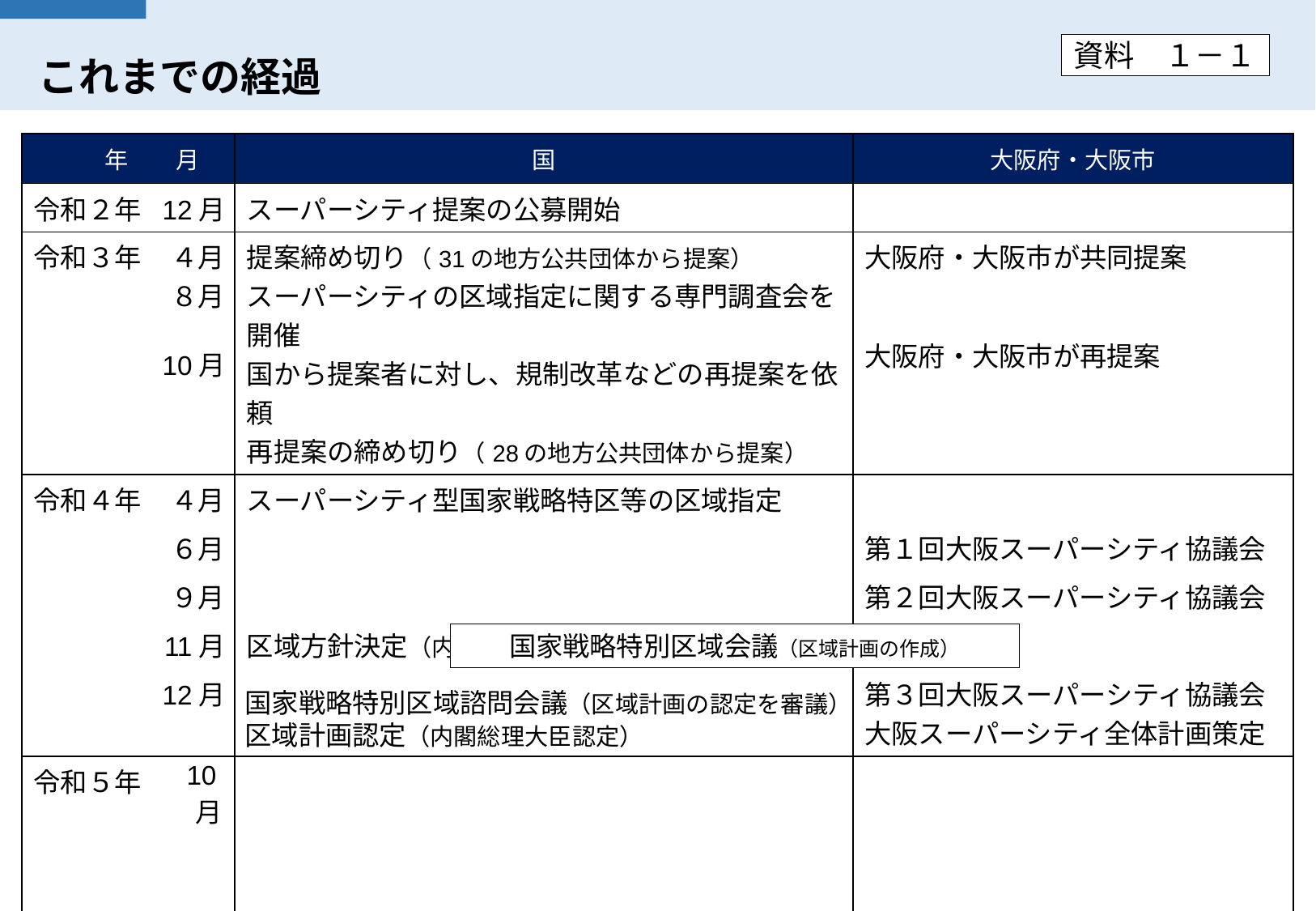

# これまでの経過

資料　１－１
| 年　　月 |  | 国 | 大阪府・大阪市 |
| --- | --- | --- | --- |
| 令和２年 | 12月 | スーパーシティ提案の公募開始 |  |
| 令和３年 | ４月 ８月 10月 | 提案締め切り（31の地方公共団体から提案） スーパーシティの区域指定に関する専門調査会を開催 国から提案者に対し、規制改革などの再提案を依頼 再提案の締め切り（28の地方公共団体から提案） | 大阪府・大阪市が共同提案 大阪府・大阪市が再提案 |
| 令和４年 | ４月 | スーパーシティ型国家戦略特区等の区域指定 |  |
|  | ６月 |  | 第１回大阪スーパーシティ協議会 |
|  | ９月 |  | 第２回大阪スーパーシティ協議会 |
|  | 11月 | 区域方針決定（内閣総理大臣決定） |  |
|  | 12月 |  | 第３回大阪スーパーシティ協議会 大阪スーパーシティ全体計画策定 |
| 令和５年 | 10月 |  |  |
| 令和６年 | ３月 |  | 第４回大阪スーパーシティ協議会 （予定） |
国家戦略特別区域会議（区域計画の作成）

国家戦略特別区域諮問会議（区域計画の認定を審議）
区域計画認定（内閣総理大臣認定）